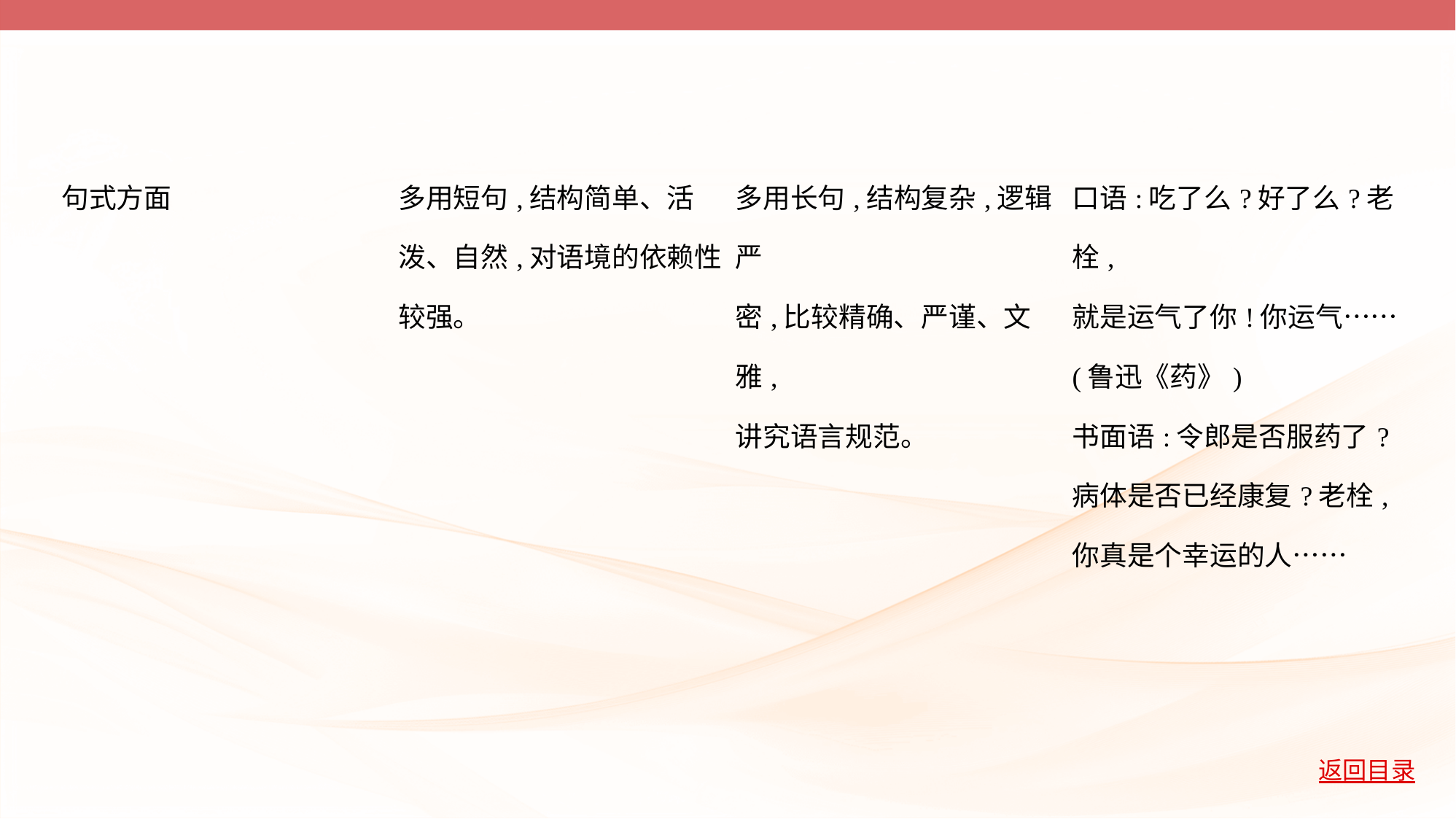

| 句式方面 | 多用短句,结构简单、活 泼、自然,对语境的依赖性 较强。 | 多用长句,结构复杂,逻辑严 密,比较精确、严谨、文雅, 讲究语言规范。 | 口语:吃了么?好了么?老栓, 就是运气了你!你运气…… (鲁迅《药》) 书面语:令郎是否服药了? 病体是否已经康复?老栓, 你真是个幸运的人…… |
| --- | --- | --- | --- |